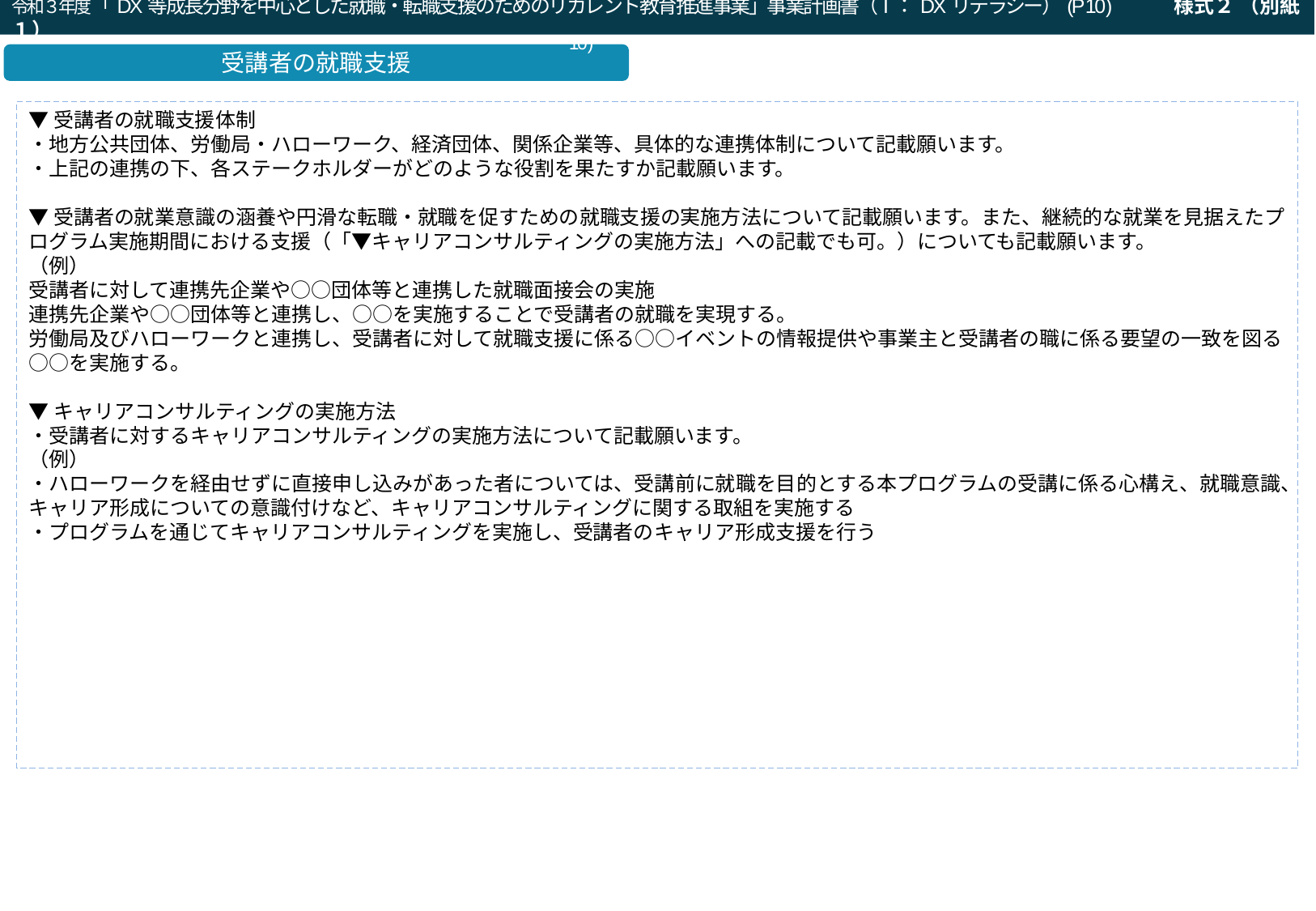

令和３年度「DX等成長分野を中心とした就職・転職支援のためのリカレント教育推進事業」事業計画書（Ⅰ：DXリテラシー）(P10)　　　様式２ （別紙１）
令和２年度「就職・転職支援のための大学リカレント教育推進事業（就職・転職支援のためのリカレント教育プログラムの開発・実施）」事業計画書（a：求職支援）(P10)
受講者の就職支援
▼受講者の就職支援体制
・地方公共団体、労働局・ハローワーク、経済団体、関係企業等、具体的な連携体制について記載願います。
・上記の連携の下、各ステークホルダーがどのような役割を果たすか記載願います。

▼受講者の就業意識の涵養や円滑な転職・就職を促すための就職支援の実施方法について記載願います。また、継続的な就業を見据えたプログラム実施期間における支援（「▼キャリアコンサルティングの実施方法」への記載でも可。）についても記載願います。
（例）
受講者に対して連携先企業や○○団体等と連携した就職面接会の実施
連携先企業や○○団体等と連携し、○○を実施することで受講者の就職を実現する。
労働局及びハローワークと連携し、受講者に対して就職支援に係る○○イベントの情報提供や事業主と受講者の職に係る要望の一致を図る○○を実施する。

▼キャリアコンサルティングの実施方法
・受講者に対するキャリアコンサルティングの実施方法について記載願います。
（例）
・ハローワークを経由せずに直接申し込みがあった者については、受講前に就職を目的とする本プログラムの受講に係る心構え、就職意識、キャリア形成についての意識付けなど、キャリアコンサルティングに関する取組を実施する
・プログラムを通じてキャリアコンサルティングを実施し、受講者のキャリア形成支援を行う